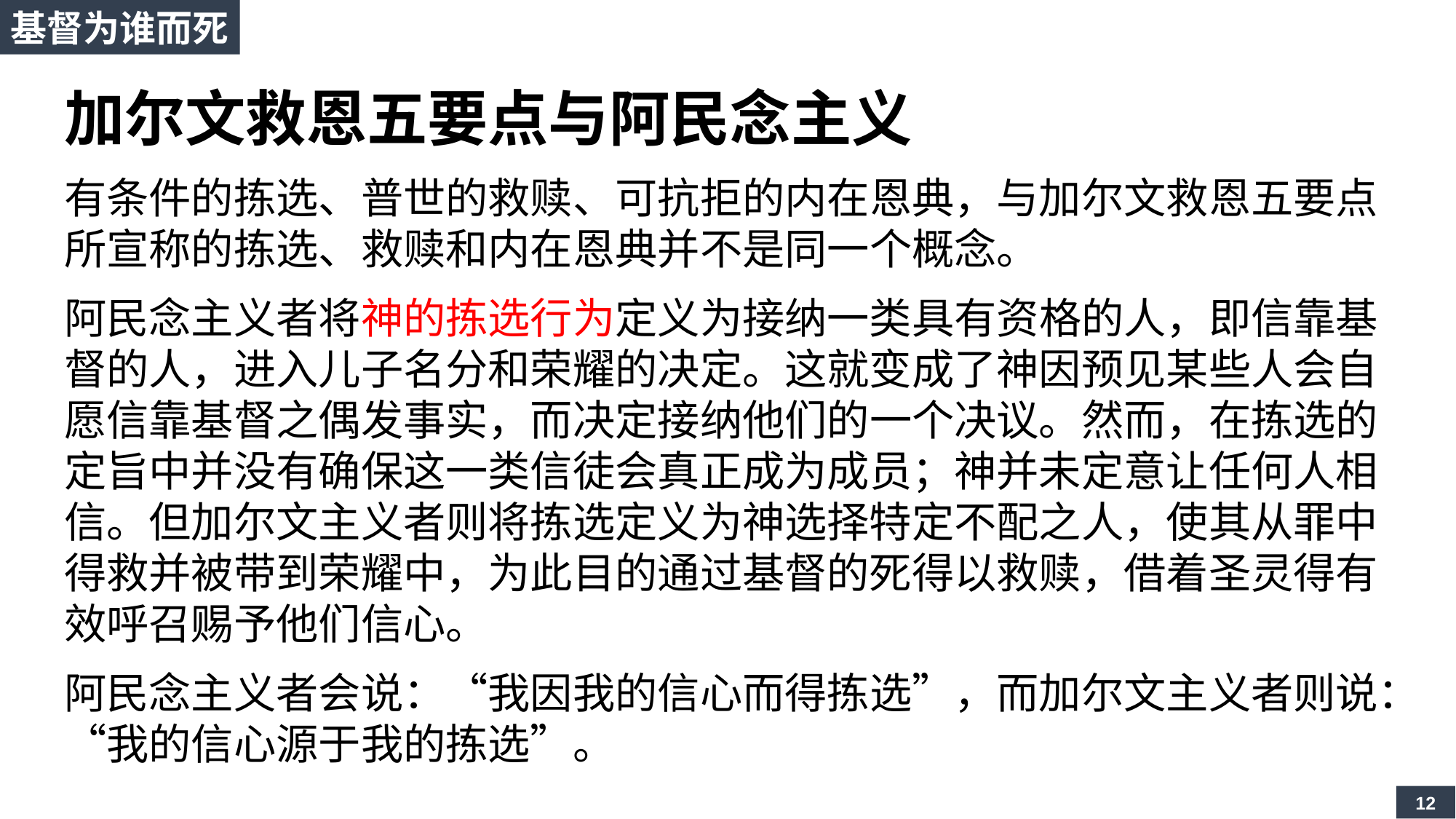

基督为谁而死
加尔文救恩五要点与阿民念主义
有条件的拣选、普世的救赎、可抗拒的内在恩典，与加尔文救恩五要点所宣称的拣选、救赎和内在恩典并不是同一个概念。
阿民念主义者将神的拣选行为定义为接纳一类具有资格的人，即信靠基督的人，进入儿子名分和荣耀的决定。这就变成了神因预见某些人会自愿信靠基督之偶发事实，而决定接纳他们的一个决议。然而，在拣选的定旨中并没有确保这一类信徒会真正成为成员；神并未定意让任何人相信。但加尔文主义者则将拣选定义为神选择特定不配之人，使其从罪中得救并被带到荣耀中，为此目的通过基督的死得以救赎，借着圣灵得有效呼召赐予他们信心。
阿民念主义者会说：“我因我的信心而得拣选”，而加尔文主义者则说：“我的信心源于我的拣选”。
12